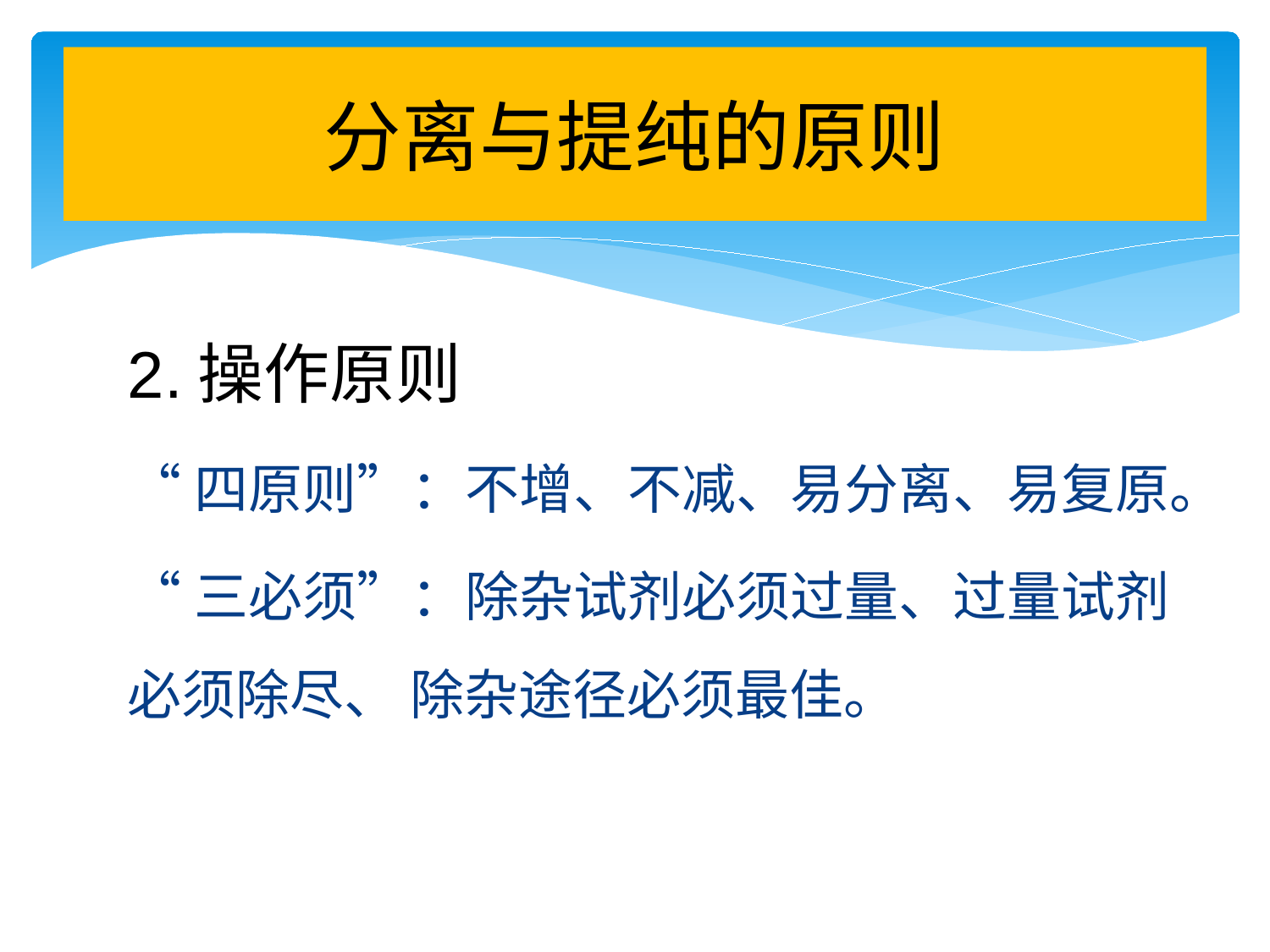

# 分离与提纯的原则
2.操作原则
“四原则”：不增、不减、易分离、易复原。
“三必须”：除杂试剂必须过量、过量试剂必须除尽、 除杂途径必须最佳。